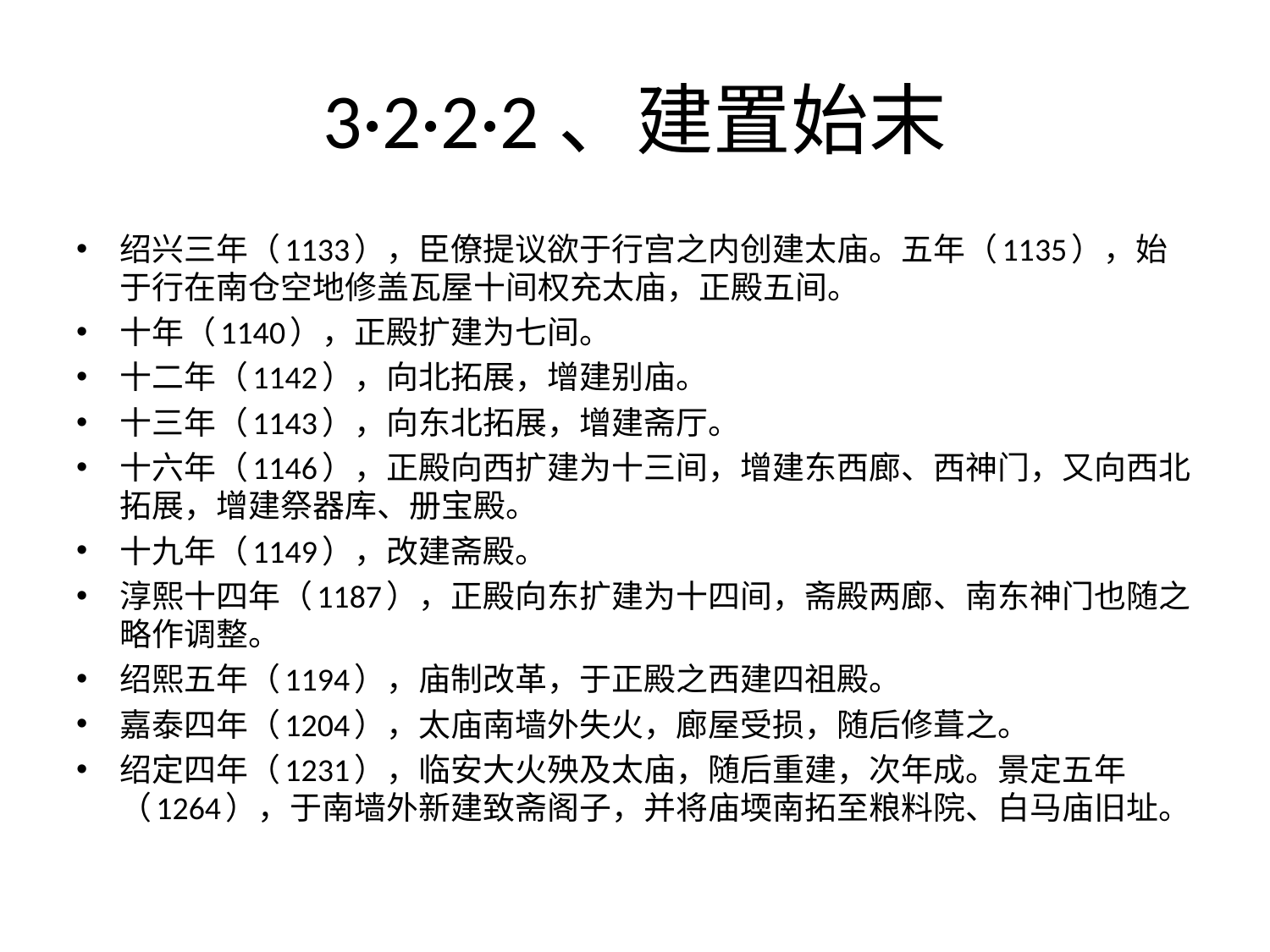

# 3·2·2·2、建置始末
绍兴三年（1133），臣僚提议欲于行宫之内创建太庙。五年（1135），始于行在南仓空地修盖瓦屋十间权充太庙，正殿五间。
十年（1140），正殿扩建为七间。
十二年（1142），向北拓展，增建别庙。
十三年（1143），向东北拓展，增建斋厅。
十六年（1146），正殿向西扩建为十三间，增建东西廊、西神门，又向西北拓展，增建祭器库、册宝殿。
十九年（1149），改建斋殿。
淳熙十四年（1187），正殿向东扩建为十四间，斋殿两廊、南东神门也随之略作调整。
绍熙五年（1194），庙制改革，于正殿之西建四祖殿。
嘉泰四年（1204），太庙南墙外失火，廊屋受损，随后修葺之。
绍定四年（1231），临安大火殃及太庙，随后重建，次年成。景定五年（1264），于南墙外新建致斋阁子，并将庙堧南拓至粮料院、白马庙旧址。